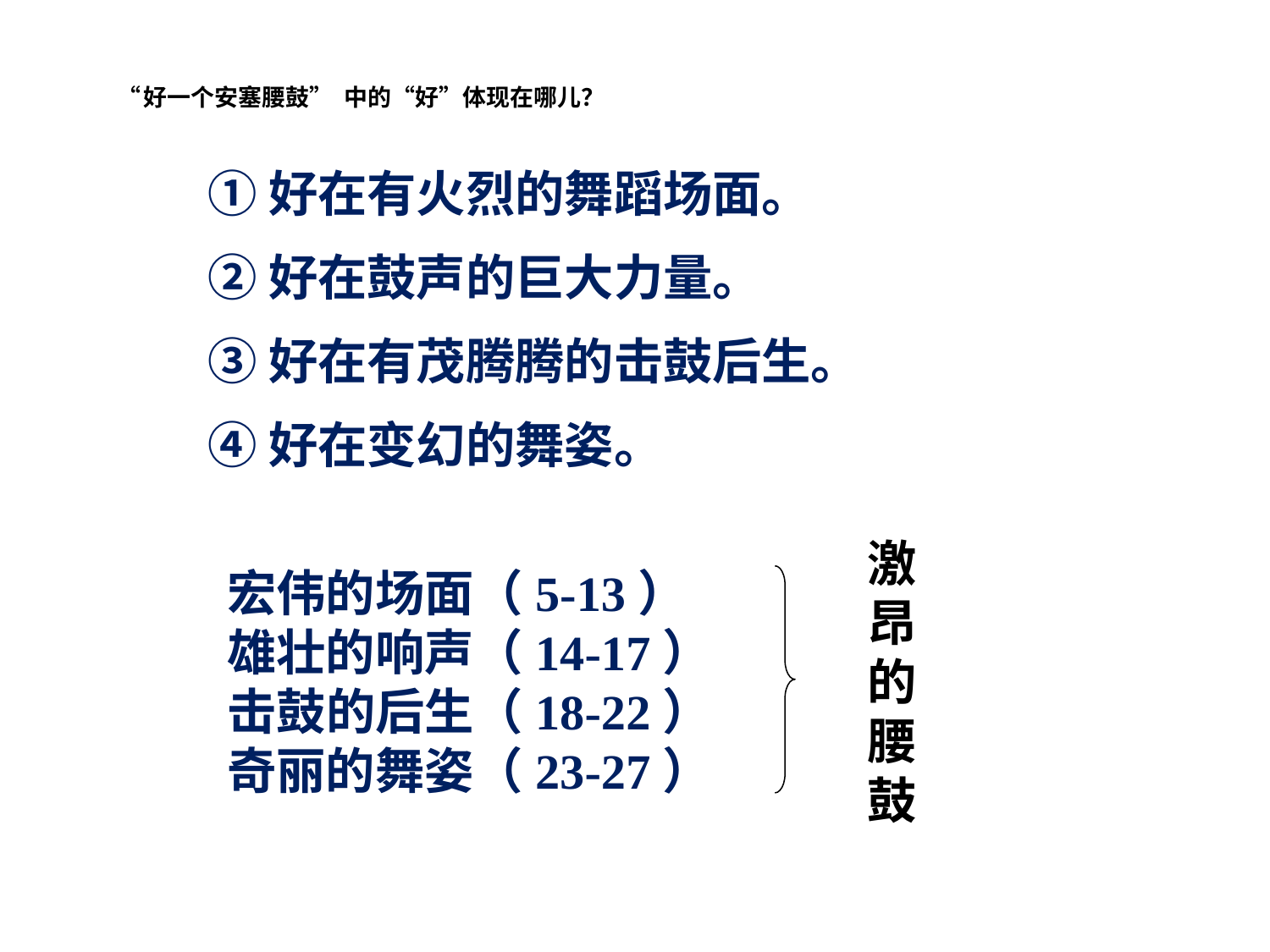

# “好一个安塞腰鼓”  中的“好”体现在哪儿？
①好在有火烈的舞蹈场面。
②好在鼓声的巨大力量。
③好在有茂腾腾的击鼓后生。
④好在变幻的舞姿。
激昂的腰鼓
宏伟的场面（5-13）
雄壮的响声（14-17）
击鼓的后生（18-22）
奇丽的舞姿（23-27）